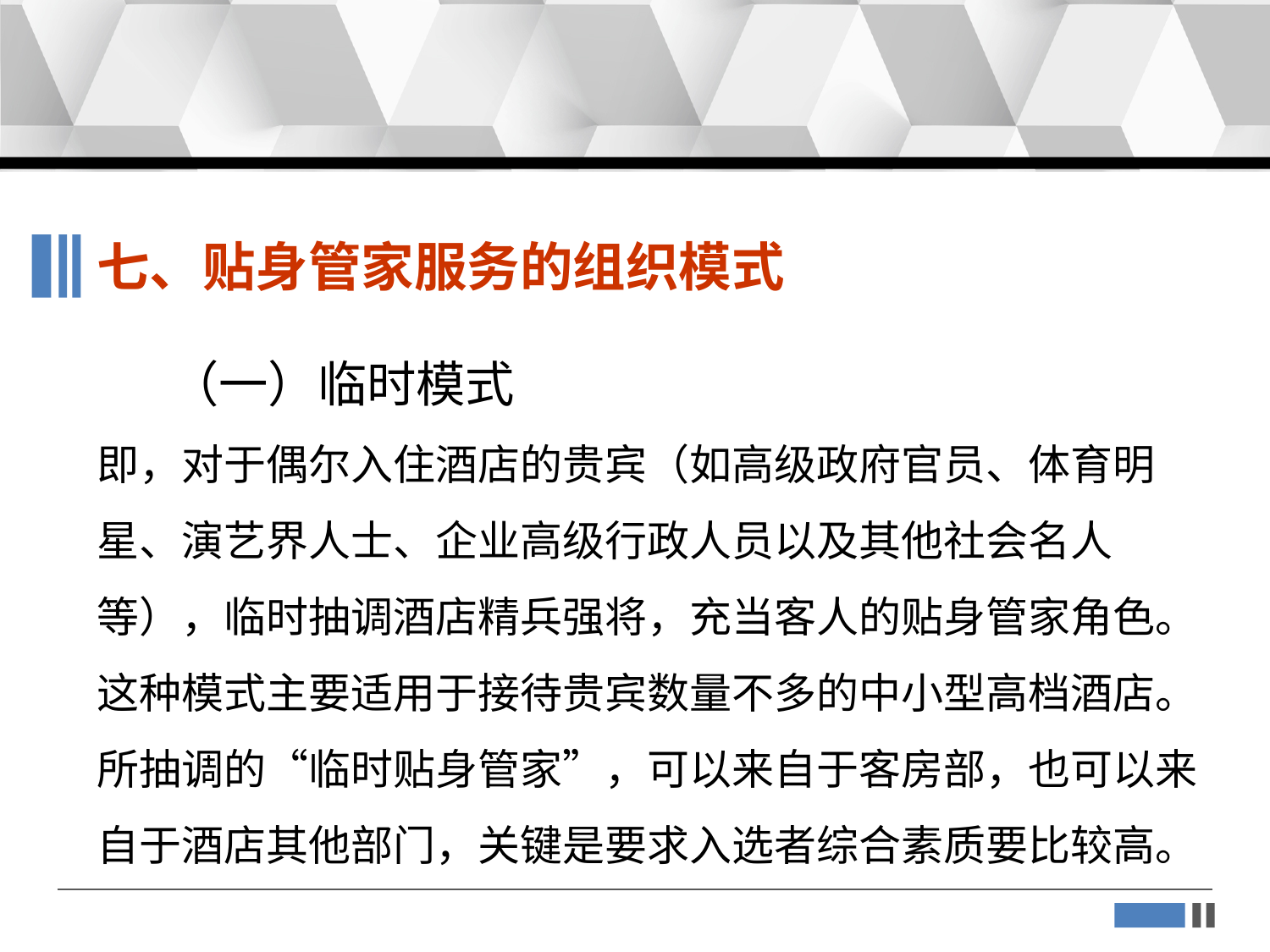

七、贴身管家服务的组织模式

（一）临时模式
即，对于偶尔入住酒店的贵宾（如高级政府官员、体育明星、演艺界人士、企业高级行政人员以及其他社会名人等），临时抽调酒店精兵强将，充当客人的贴身管家角色。这种模式主要适用于接待贵宾数量不多的中小型高档酒店。所抽调的“临时贴身管家”，可以来自于客房部，也可以来自于酒店其他部门，关键是要求入选者综合素质要比较高。